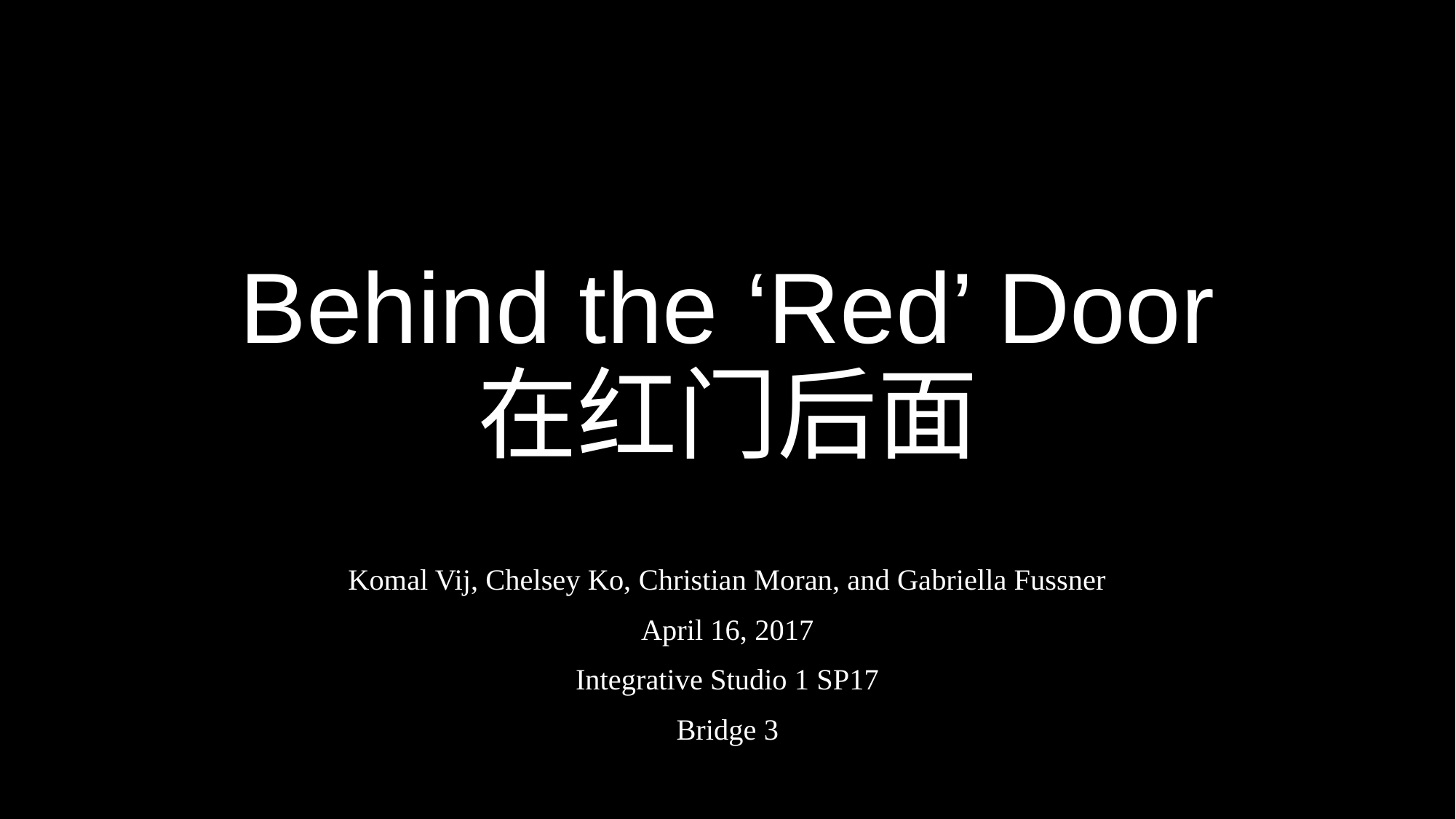

# Behind the ‘Red’ Door 在红门后面
Komal Vij, Chelsey Ko, Christian Moran, and Gabriella Fussner
April 16, 2017
Integrative Studio 1 SP17
Bridge 3